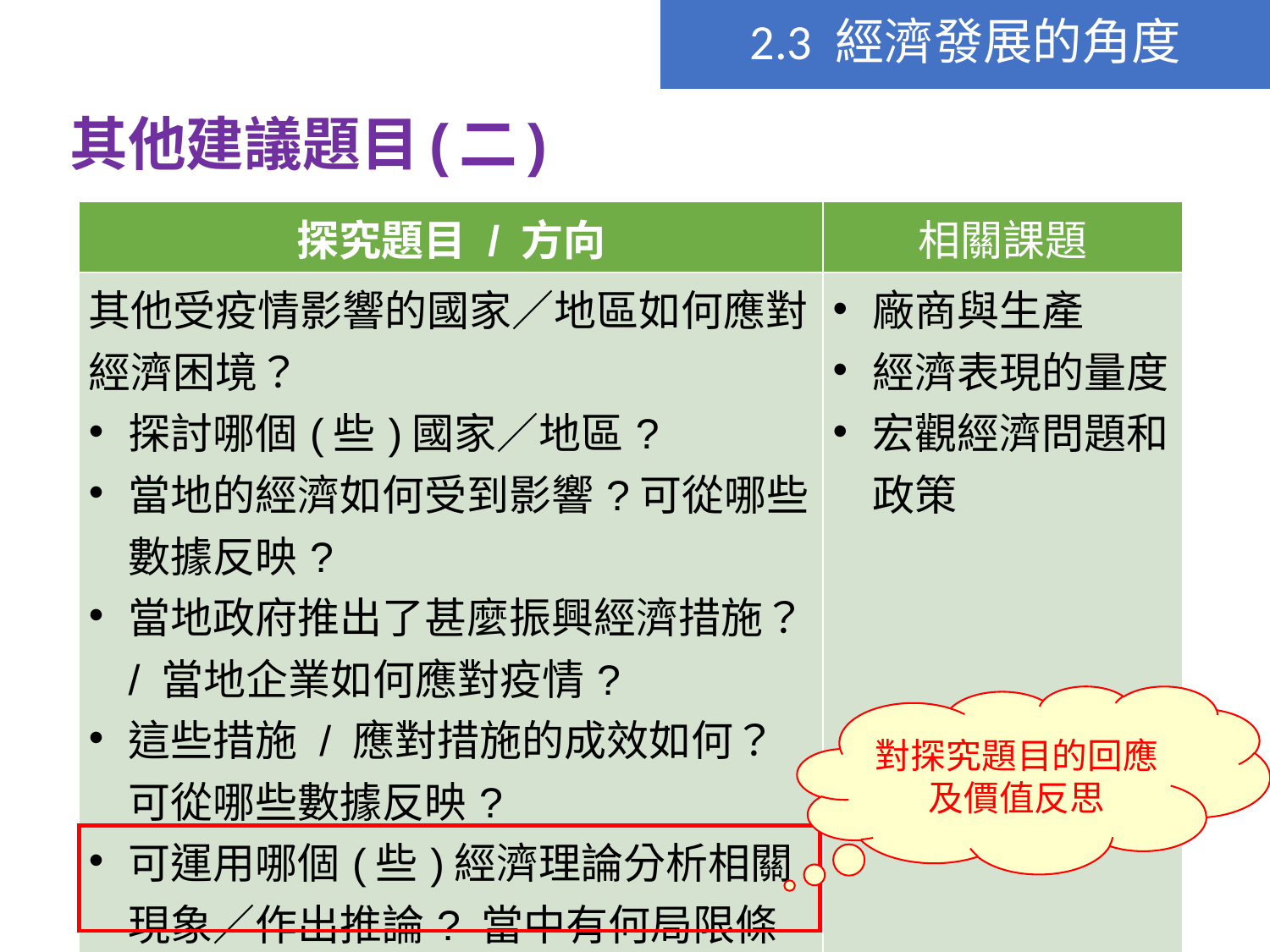

2.3 經濟發展的角度
# 其他建議題目(二)
| 探究題目 / 方向 | 相關課題 |
| --- | --- |
| 其他受疫情影響的國家／地區如何應對經濟困境？ 探討哪個(些)國家／地區? 當地的經濟如何受到影響?可從哪些數據反映? 當地政府推出了甚麼振興經濟措施？ / 當地企業如何應對疫情? 這些措施 / 應對措施的成效如何？可從哪些數據反映? 可運用哪個(些)經濟理論分析相關現象／作出推論? 當中有何局限條件? 當地政府/ 企業的領導人具備甚麼值得我們學習的特質？ | 廠商與生產 經濟表現的量度 宏觀經濟問題和政策 |
對探究題目的回應及價值反思

63